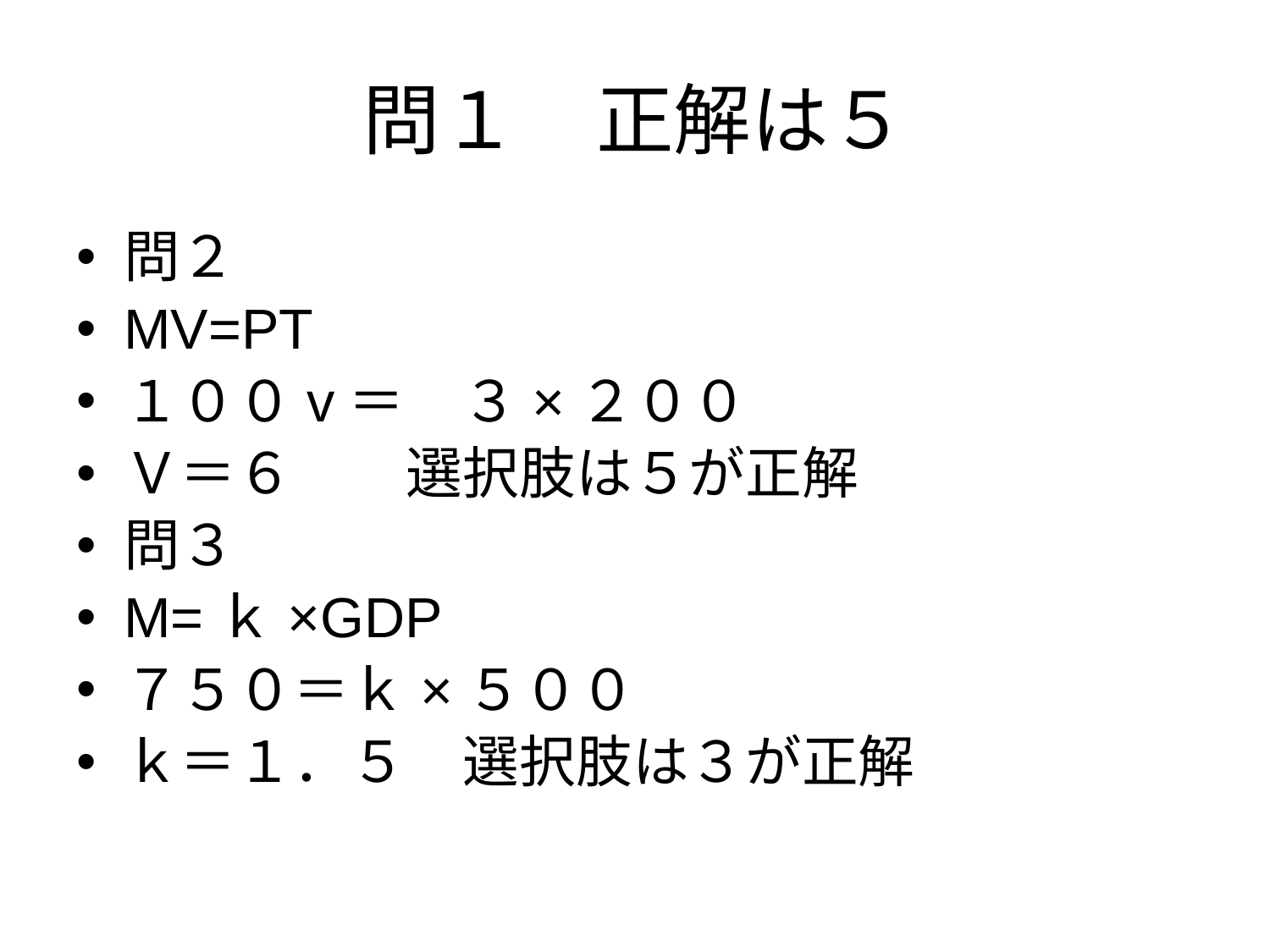

# 問１　正解は５
問２
MV=PT
１００v＝　３×２００
Ｖ＝６　　選択肢は５が正解
問３
M=ｋ×GDP
７５０＝ｋ×５００
ｋ＝１．５　選択肢は３が正解